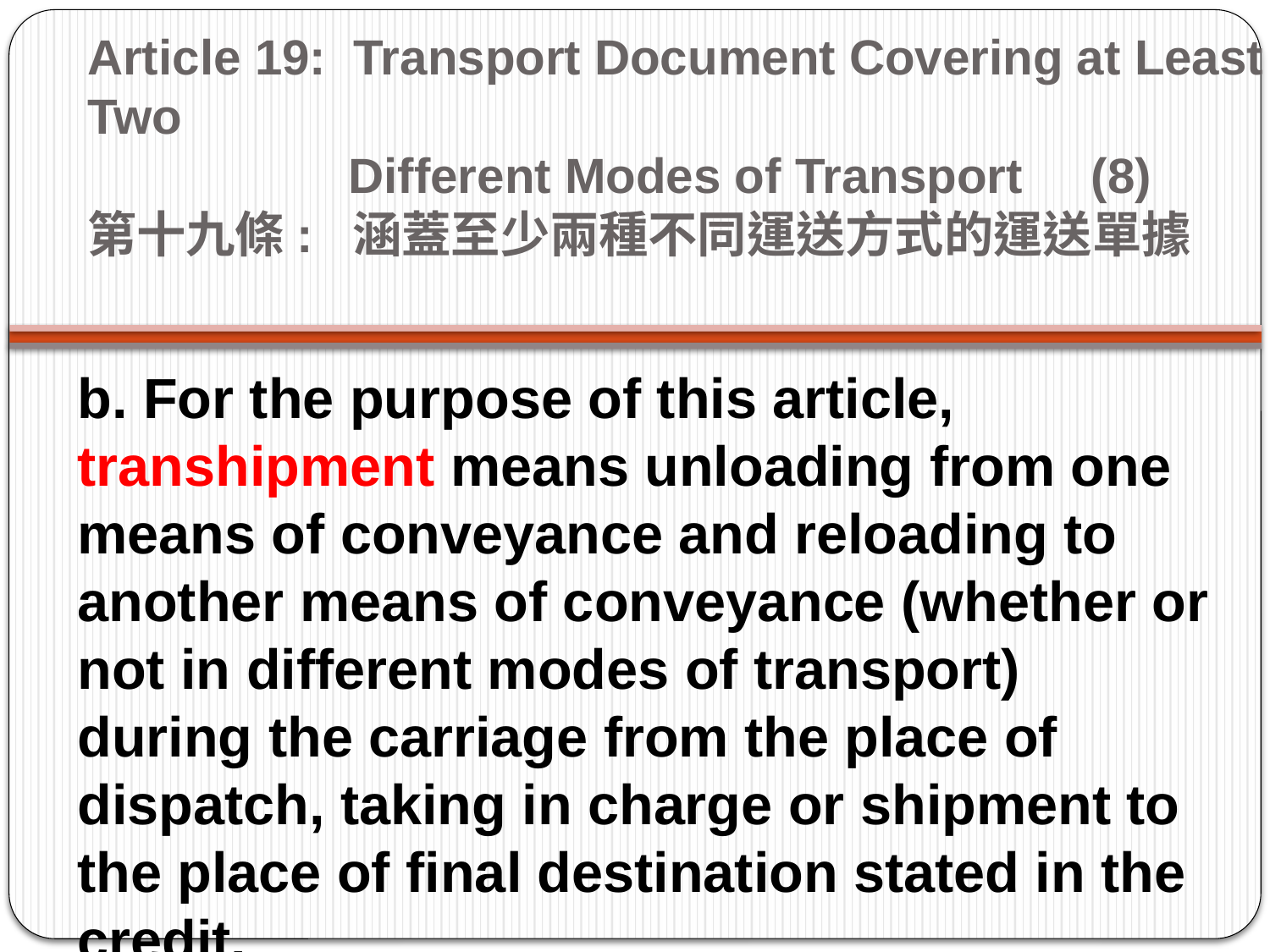

# Article 19:  Transport Document Covering at Least Two Different Modes of Transport     (8)   第十九條:  涵蓋至少兩種不同運送方式的運送單據
b. For the purpose of this article, transhipment means unloading from one means of conveyance and reloading to another means of conveyance (whether or not in different modes of transport) during the carriage from the place of dispatch, taking in charge or shipment to the place of final destination stated in the credit.